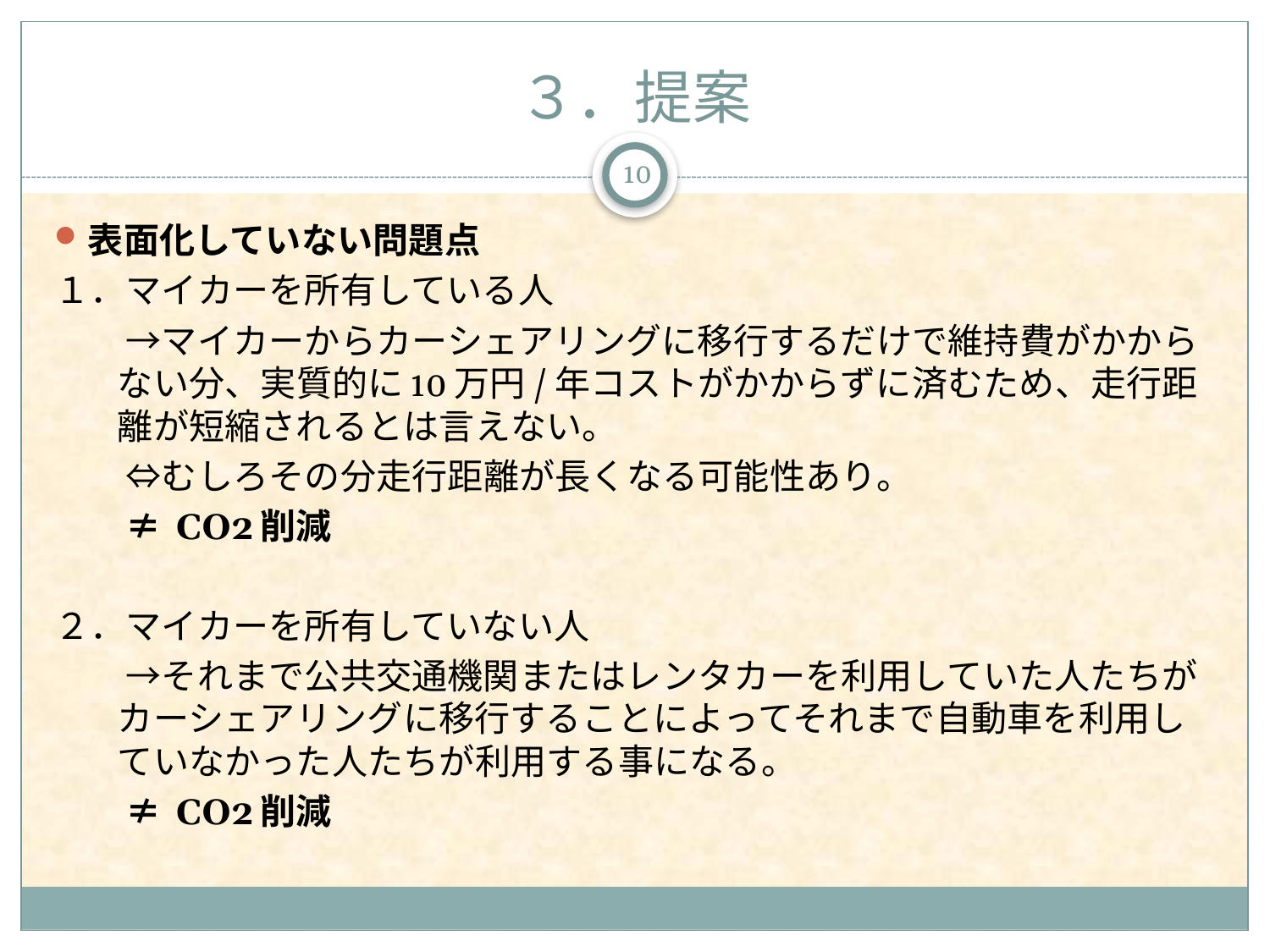

# ３．提案
10
表面化していない問題点
１．マイカーを所有している人
　　→マイカーからカーシェアリングに移行するだけで維持費がかからない分、実質的に10万円/年コストがかからずに済むため、走行距離が短縮されるとは言えない。
　　⇔むしろその分走行距離が長くなる可能性あり。
　　≠ CO2削減

２．マイカーを所有していない人
　　→それまで公共交通機関またはレンタカーを利用していた人たちがカーシェアリングに移行することによってそれまで自動車を利用していなかった人たちが利用する事になる。
　　≠ CO2削減